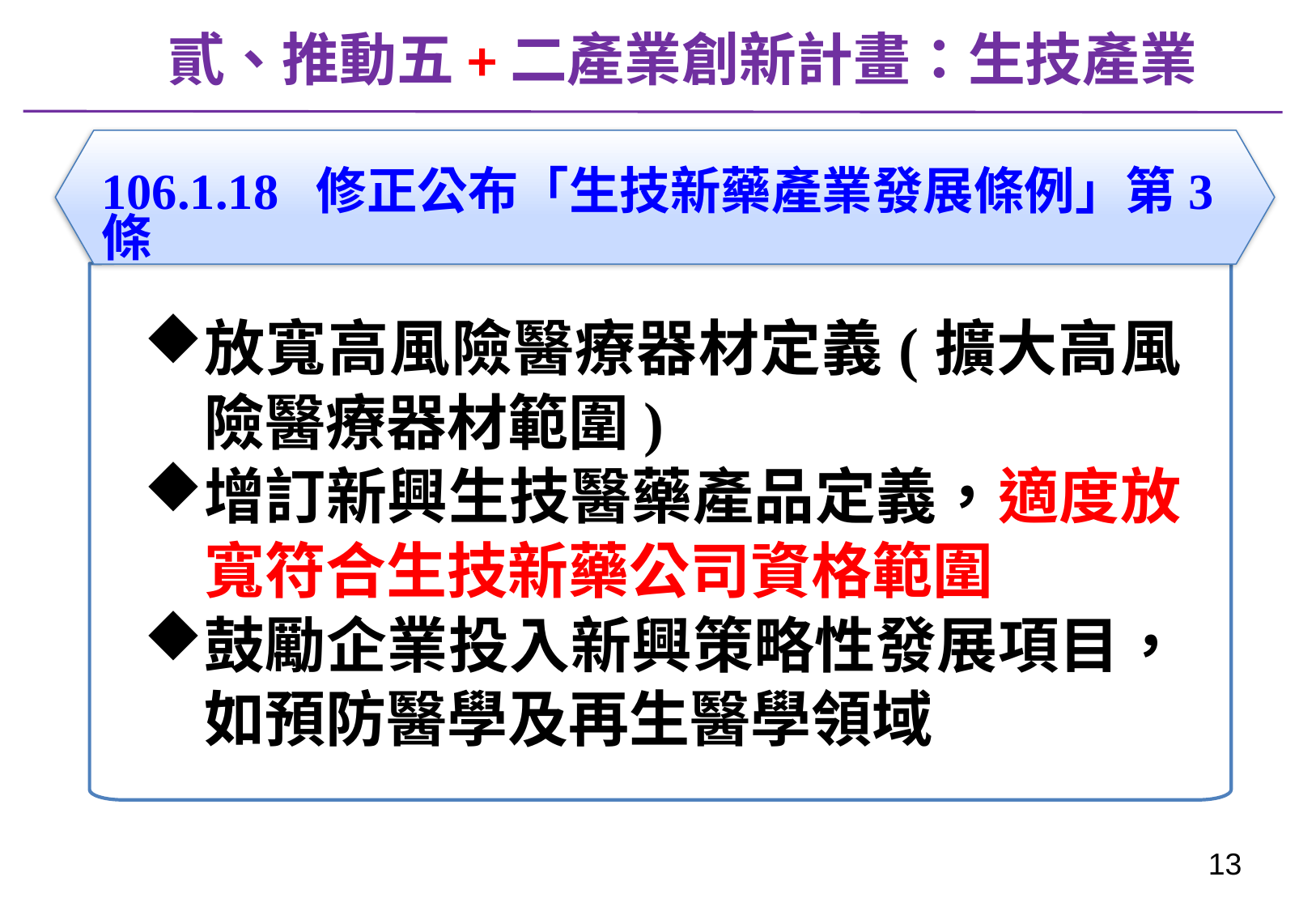

貳、推動五+二產業創新計畫：生技產業

106.1.18  修正公布「生技新藥產業發展條例」第3條

放寬高風險醫療器材定義(擴大高風險醫療器材範圍)
增訂新興生技醫藥產品定義，適度放寬符合生技新藥公司資格範圍
鼓勵企業投入新興策略性發展項目，如預防醫學及再生醫學領域
13